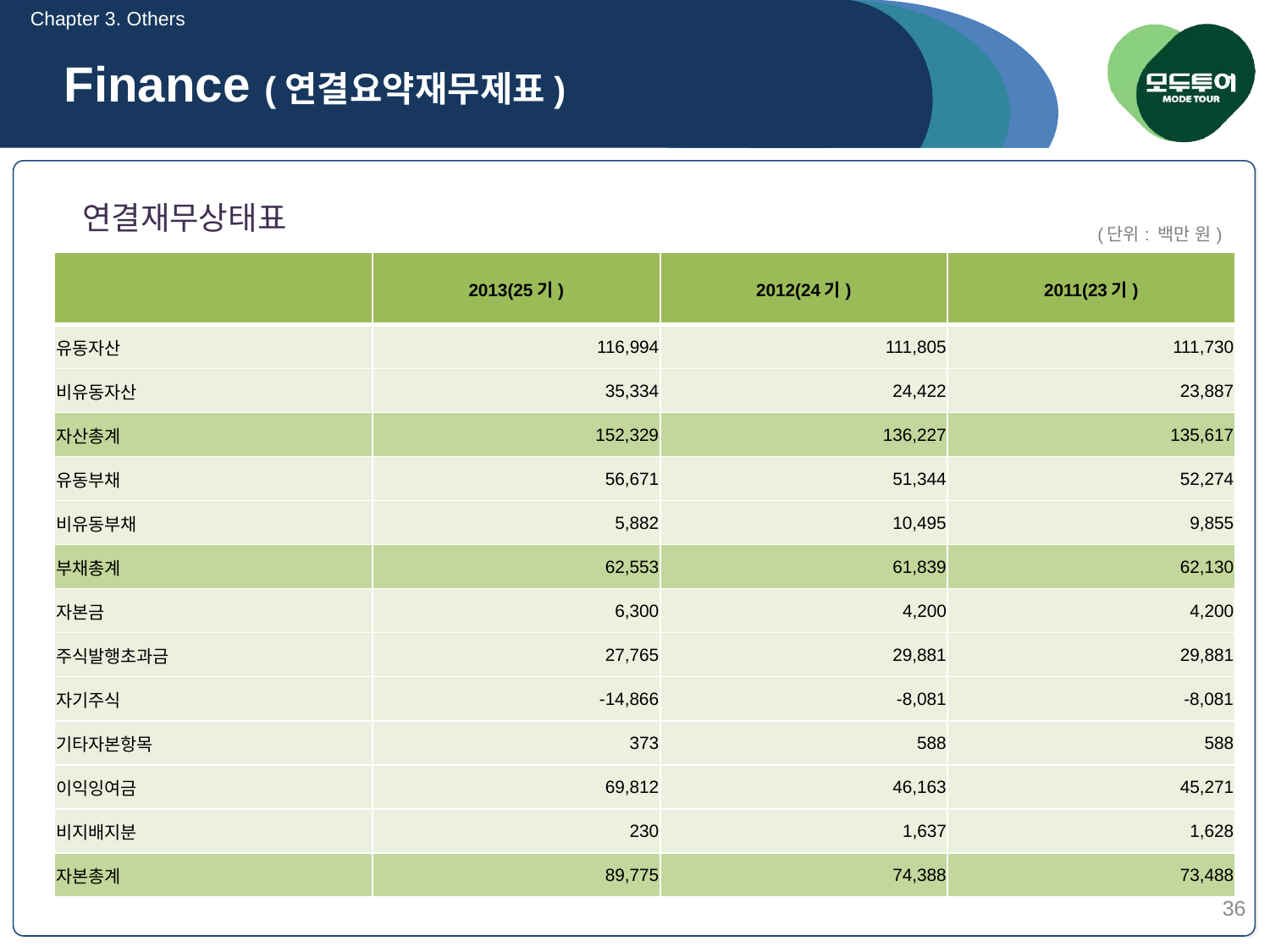

Chapter 3. Others
Finance (연결요약재무제표)

| (단위: 백만 원) |  |  |  |
| --- | --- | --- | --- |
|  | 2013(25기) | 2012(24기) | 2011(23기) |
| 유동자산 | 116,994 | 111,805 | 111,730 |
| 비유동자산 | 35,334 | 24,422 | 23,887 |
| 자산총계 | 152,329 | 136,227 | 135,617 |
| 유동부채 | 56,671 | 51,344 | 52,274 |
| 비유동부채 | 5,882 | 10,495 | 9,855 |
| 부채총계 | 62,553 | 61,839 | 62,130 |
| 자본금 | 6,300 | 4,200 | 4,200 |
| 주식발행초과금 | 27,765 | 29,881 | 29,881 |
| 자기주식 | -14,866 | -8,081 | -8,081 |
| 기타자본항목 | 373 | 588 | 588 |
| 이익잉여금 | 69,812 | 46,163 | 45,271 |
| 비지배지분 | 230 | 1,637 | 1,628 |
| 자본총계 | 89,775 | 74,388 | 73,488 |
연결재무상태표

36